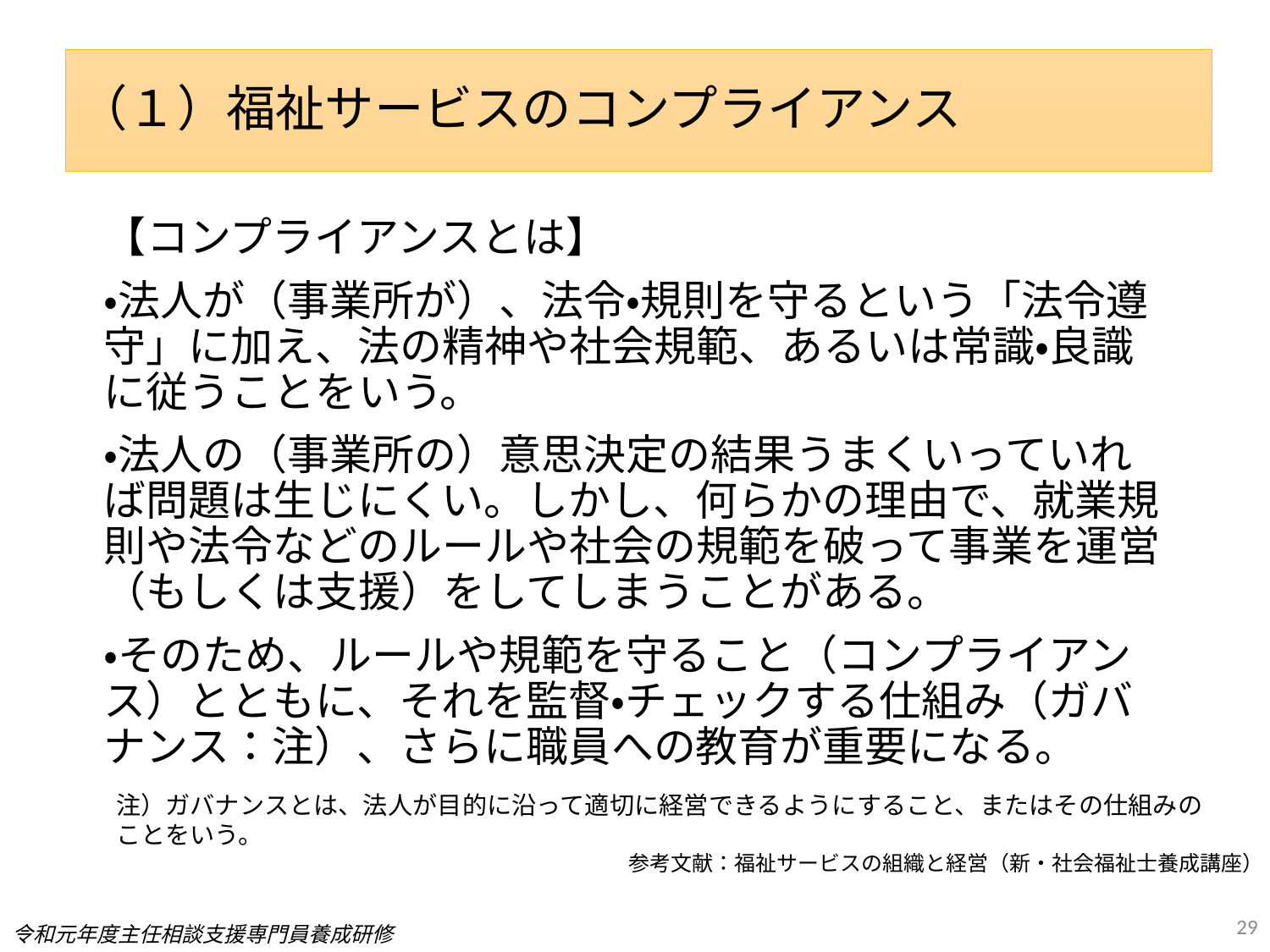

（１）福祉サービスのコンプライアンス
#
【コンプライアンスとは】
・法人が（事業所が）、法令・規則を守るという「法令遵守」に加え、法の精神や社会規範、あるいは常識・良識に従うことをいう。
・法人の（事業所の）意思決定の結果うまくいっていれば問題は生じにくい。しかし、何らかの理由で、就業規則や法令などのルールや社会の規範を破って事業を運営（もしくは支援）をしてしまうことがある。
・そのため、ルールや規範を守ること（コンプライアンス）とともに、それを監督・チェックする仕組み（ガバナンス：注）、さらに職員への教育が重要になる。

注）ガバナンスとは、法人が目的に沿って適切に経営できるようにすること、またはその仕組みのことをいう。
参考文献：福祉サービスの組織と経営（新・社会福祉士養成講座）
29
令和元年度主任相談支援専門員養成研修